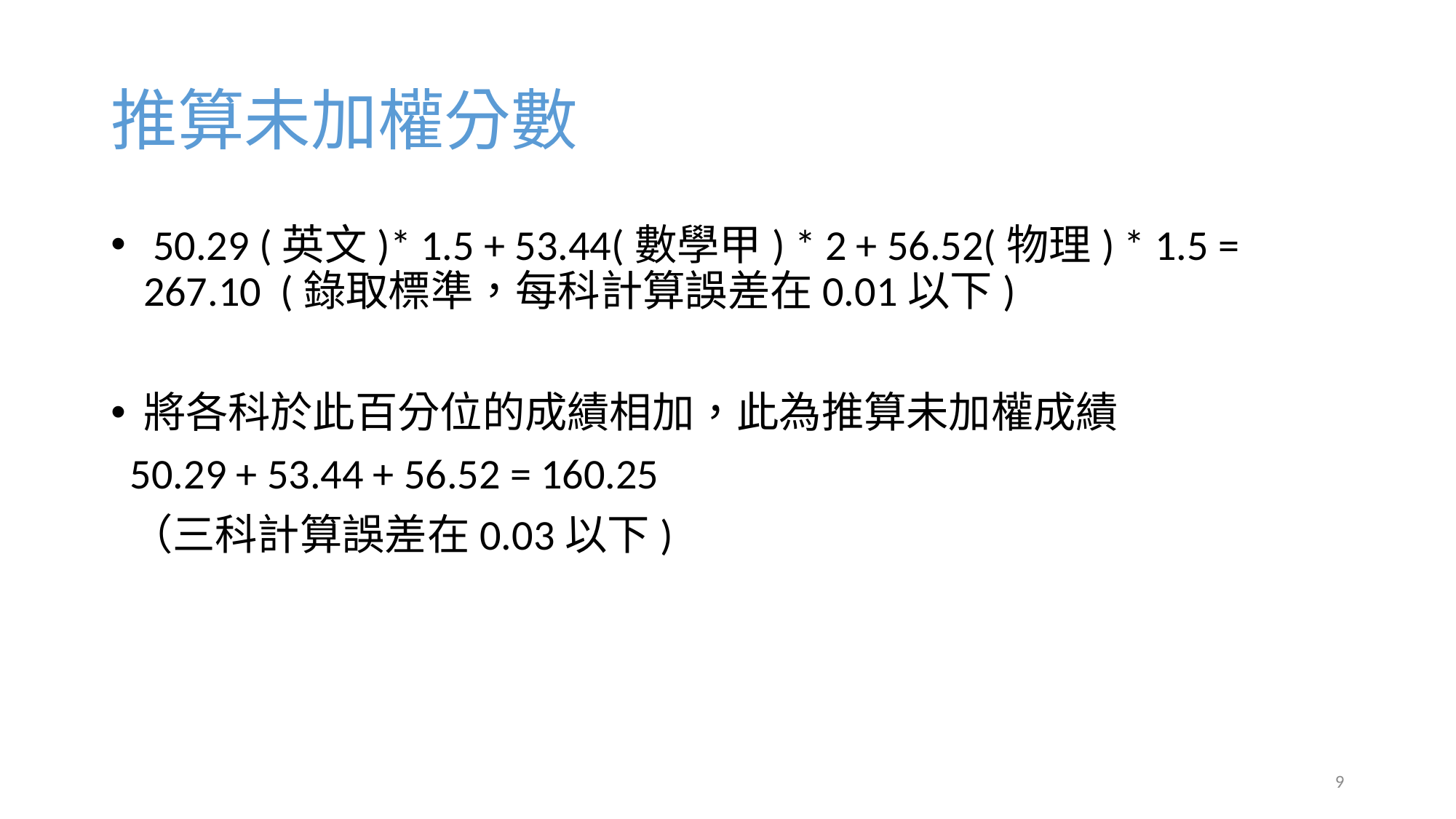

推算未加權分數
 50.29 (英文)* 1.5 + 53.44(數學甲) * 2 + 56.52(物理) * 1.5 = 267.10  (錄取標準，每科計算誤差在0.01以下)

將各科於此百分位的成績相加，此為推算未加權成績
  50.29 + 53.44 + 56.52 = 160.25
 （三科計算誤差在0.03以下)

9